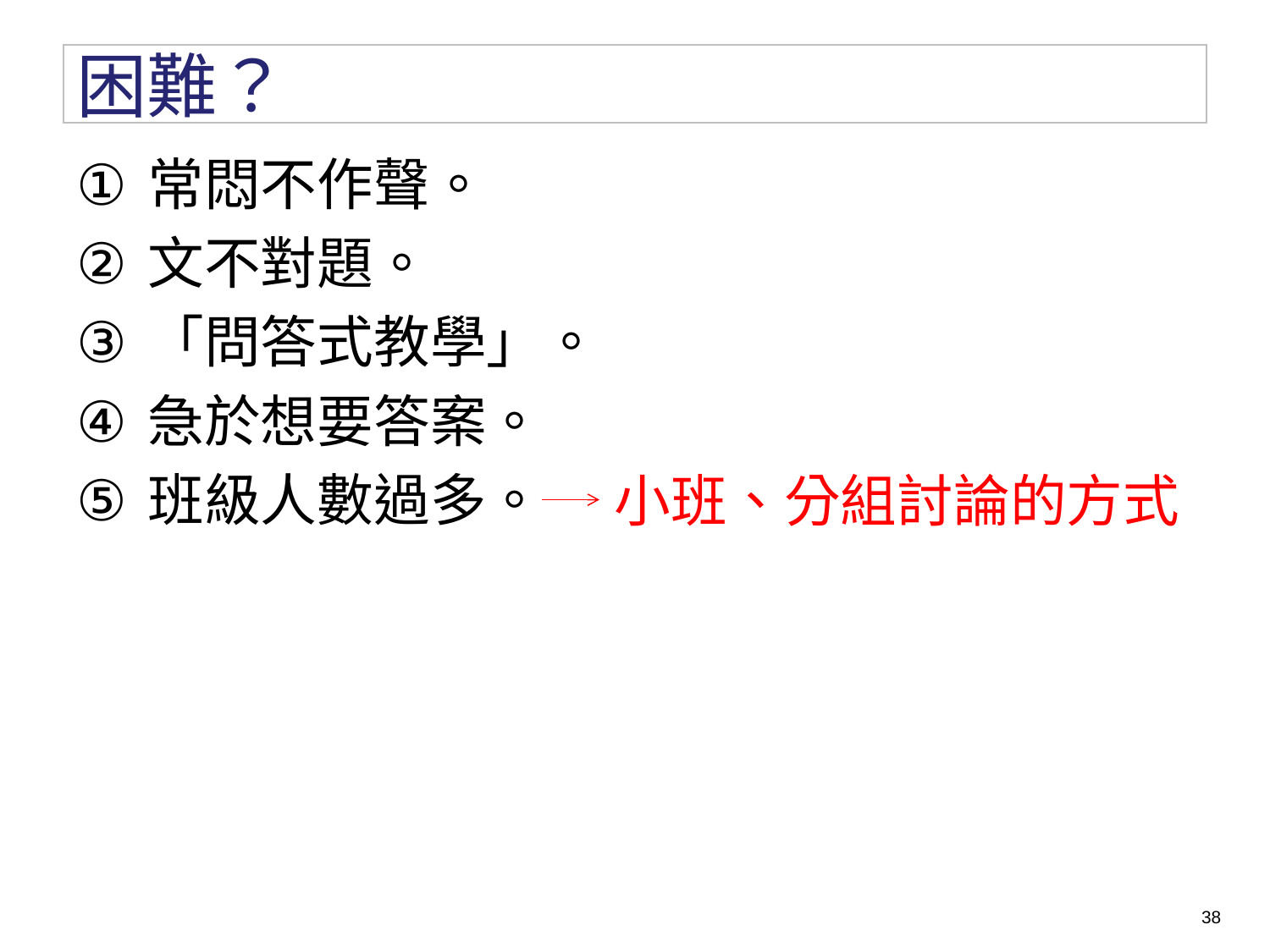

# 困難？
常悶不作聲。
文不對題。
「問答式教學」。
急於想要答案。
班級人數過多。
小班、分組討論的方式
38